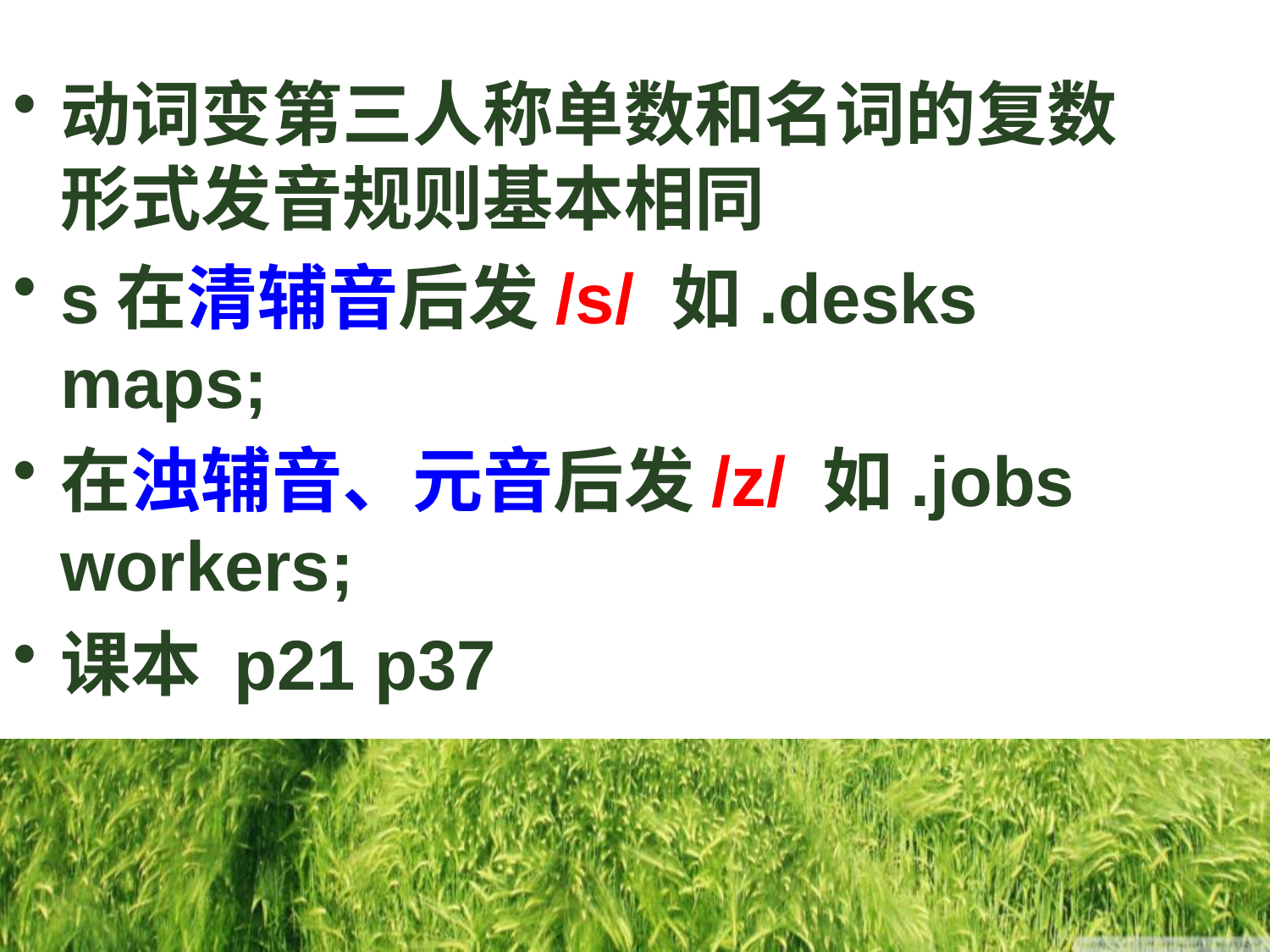

动词变第三人称单数和名词的复数形式发音规则基本相同
s在清辅音后发/s/ 如.desks maps;
在浊辅音、元音后发/z/ 如.jobs workers;
课本 p21 p37